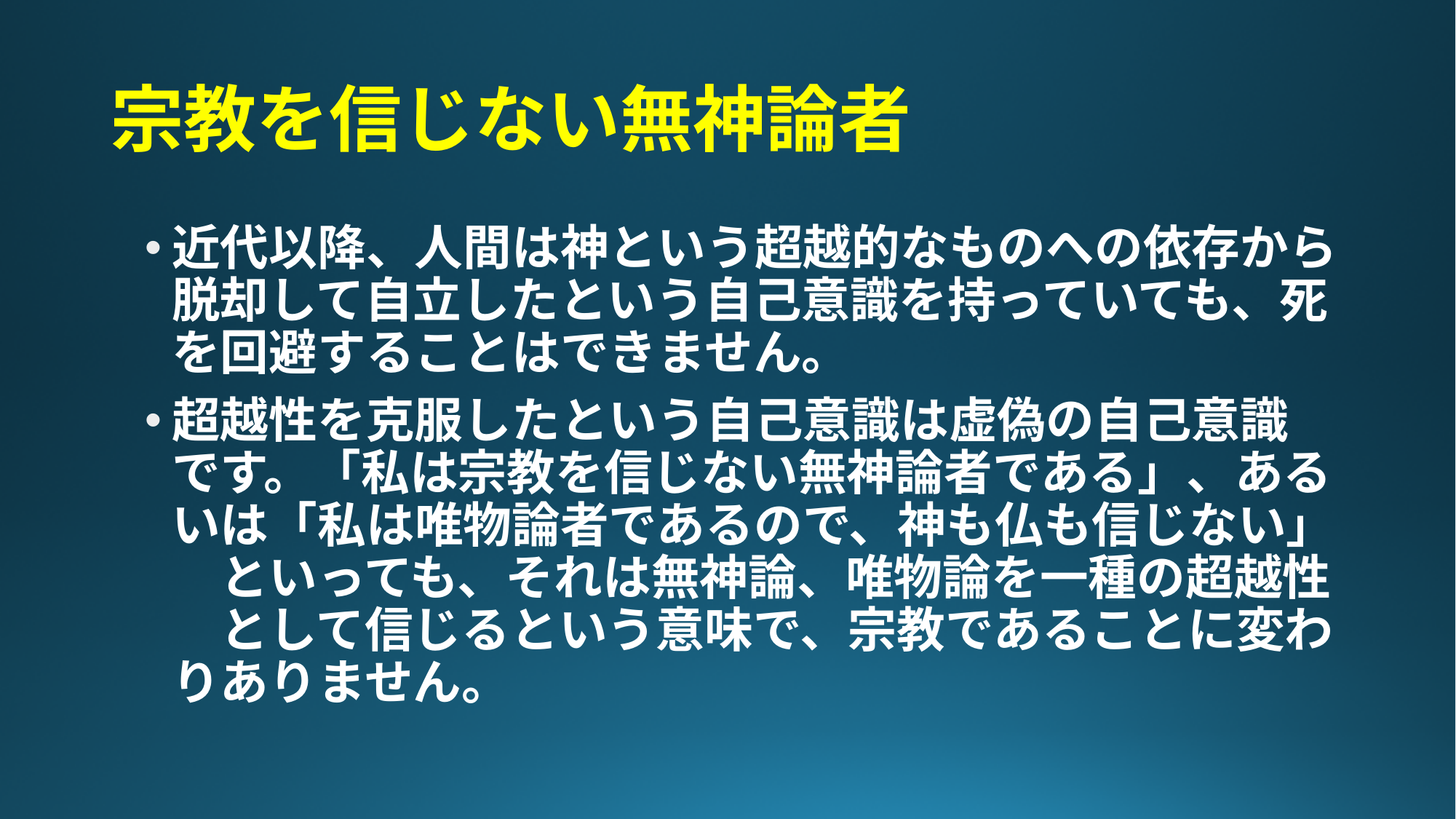

# 宗教を信じない無神論者
近代以降、人間は神という超越的なものへの依存から脱却して自立したという自己意識を持っていても、死を回避することはできません。
超越性を克服したという自己意識は虚偽の自己意識　です。「私は宗教を信じない無神論者である」、あるいは「私は唯物論者であるので、神も仏も信じない」　といっても、それは無神論、唯物論を一種の超越性　として信じるという意味で、宗教であることに変わりありません。